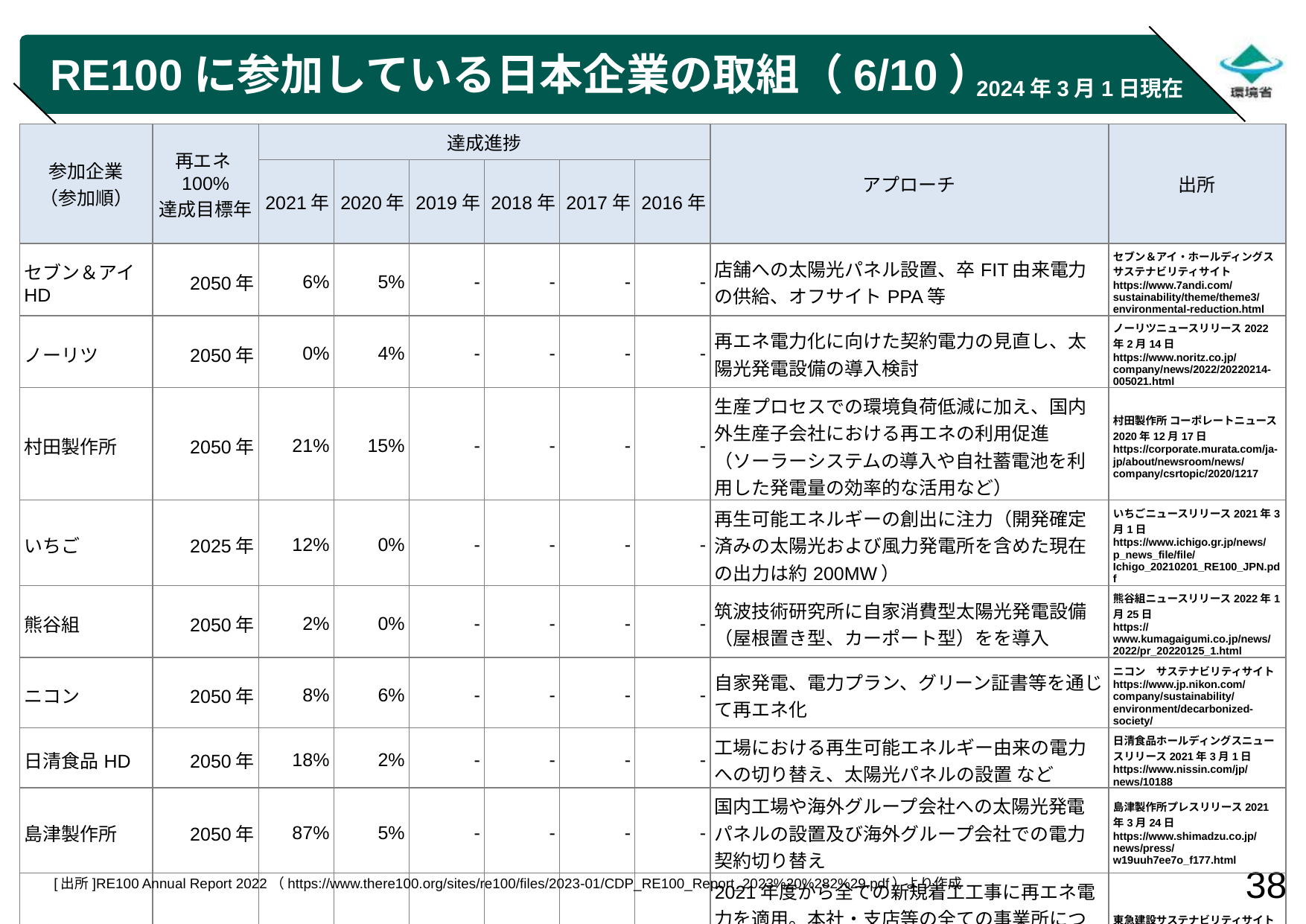

# RE100に参加している日本企業の取組（6/10）
2024年3月1日現在
| 参加企業 （参加順） | 再エネ100% 達成目標年 | 達成進捗 |  |  |  |  |  | アプローチ | 出所 |
| --- | --- | --- | --- | --- | --- | --- | --- | --- | --- |
|  |  | 2021年 | 2020年 | 2019年 | 2018年 | 2017年 | 2016年 |  |  |
| セブン＆アイHD | 2050年 | 6% | 5% | - | - | - | - | 店舗への太陽光パネル設置、卒FIT由来電力の供給、オフサイトPPA等 | セブン＆アイ・ホールディングスサステナビリティサイト https://www.7andi.com/sustainability/theme/theme3/environmental-reduction.html |
| ノーリツ | 2050年 | 0% | 4% | - | - | - | - | 再エネ電力化に向けた契約電力の見直し、太陽光発電設備の導入検討 | ノーリツニュースリリース2022年2月14日 https://www.noritz.co.jp/company/news/2022/20220214-005021.html |
| 村田製作所 | 2050年 | 21% | 15% | - | - | - | - | 生産プロセスでの環境負荷低減に加え、国内外生産子会社における再エネの利用促進（ソーラーシステムの導入や自社蓄電池を利用した発電量の効率的な活用など） | 村田製作所 コーポレートニュース 2020年12月17日 https://corporate.murata.com/ja-jp/about/newsroom/news/company/csrtopic/2020/1217 |
| いちご | 2025年 | 12% | 0% | - | - | - | - | 再生可能エネルギーの創出に注力（開発確定済みの太陽光および風力発電所を含めた現在の出力は約200MW） | いちごニュースリリース2021年3月1日 https://www.ichigo.gr.jp/news/p\_news\_file/file/Ichigo\_20210201\_RE100\_JPN.pdf |
| 熊谷組 | 2050年 | 2% | 0% | - | - | - | - | 筑波技術研究所に自家消費型太陽光発電設備（屋根置き型、カーポート型）をを導入 | 熊谷組ニュースリリース2022年1月25日 https://www.kumagaigumi.co.jp/news/2022/pr\_20220125\_1.html |
| ニコン | 2050年 | 8% | 6% | - | - | - | - | 自家発電、電力プラン、グリーン証書等を通じて再エネ化 | ニコン　サステナビリティサイト https://www.jp.nikon.com/company/sustainability/environment/decarbonized-society/ |
| 日清食品HD | 2050年 | 18% | 2% | - | - | - | - | 工場における再生可能エネルギー由来の電力への切り替え、太陽光パネルの設置 など | 日清食品ホールディングスニュースリリース2021年3月1日 https://www.nissin.com/jp/news/10188 |
| 島津製作所 | 2050年 | 87% | 5% | - | - | - | - | 国内工場や海外グループ会社への太陽光発電パネルの設置及び海外グループ会社での電力契約切り替え | 島津製作所プレスリリース2021年3月24日 https://www.shimadzu.co.jp/news/press/w19uuh7ee7o\_f177.html |
| 東急建設 | 2030年 | 50% | 9% | - | - | - | - | 2021年度から全ての新規着工工事に再エネ電力を適用。本社・支店等の全ての事業所については、再エネ発電由来のJ－クレジットを適用して再エネ化 | 東急建設サステナビリティサイト https://www.tokyu-cnst.co.jp/sustainability/climate\_change/ |
[出所]RE100 Annual Report 2022（https://www.there100.org/sites/re100/files/2023-01/CDP_RE100_Report_2023%20%282%29.pdf）より作成